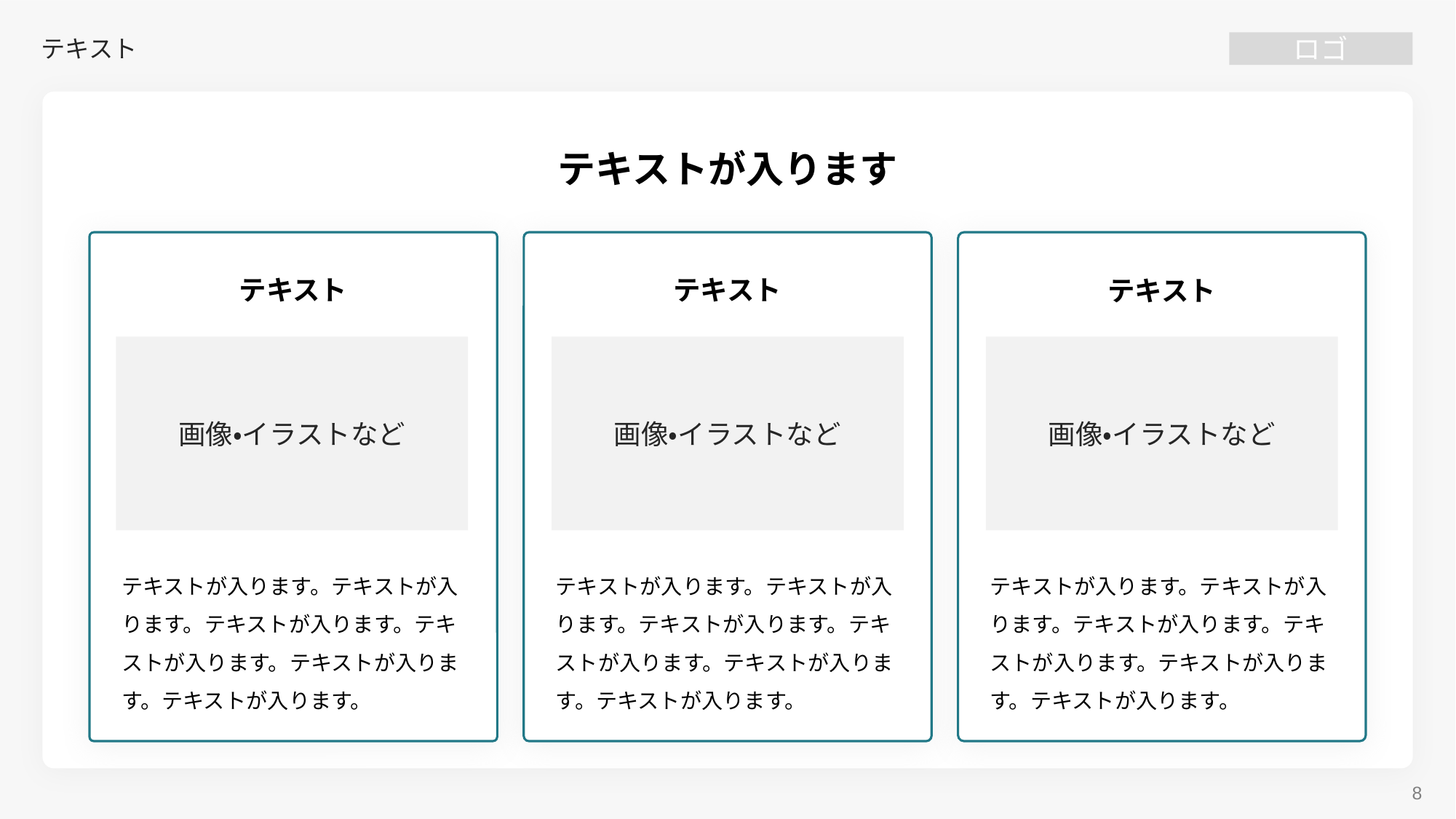

# テキスト
テキストが入ります

テキスト
テキスト
テキスト
画像・イラストなど
画像・イラストなど
画像・イラストなど
テキストが入ります。テキストが入ります。テキストが入ります。テキストが入ります。テキストが入ります。テキストが入ります。
テキストが入ります。テキストが入ります。テキストが入ります。テキストが入ります。テキストが入ります。テキストが入ります。
テキストが入ります。テキストが入ります。テキストが入ります。テキストが入ります。テキストが入ります。テキストが入ります。